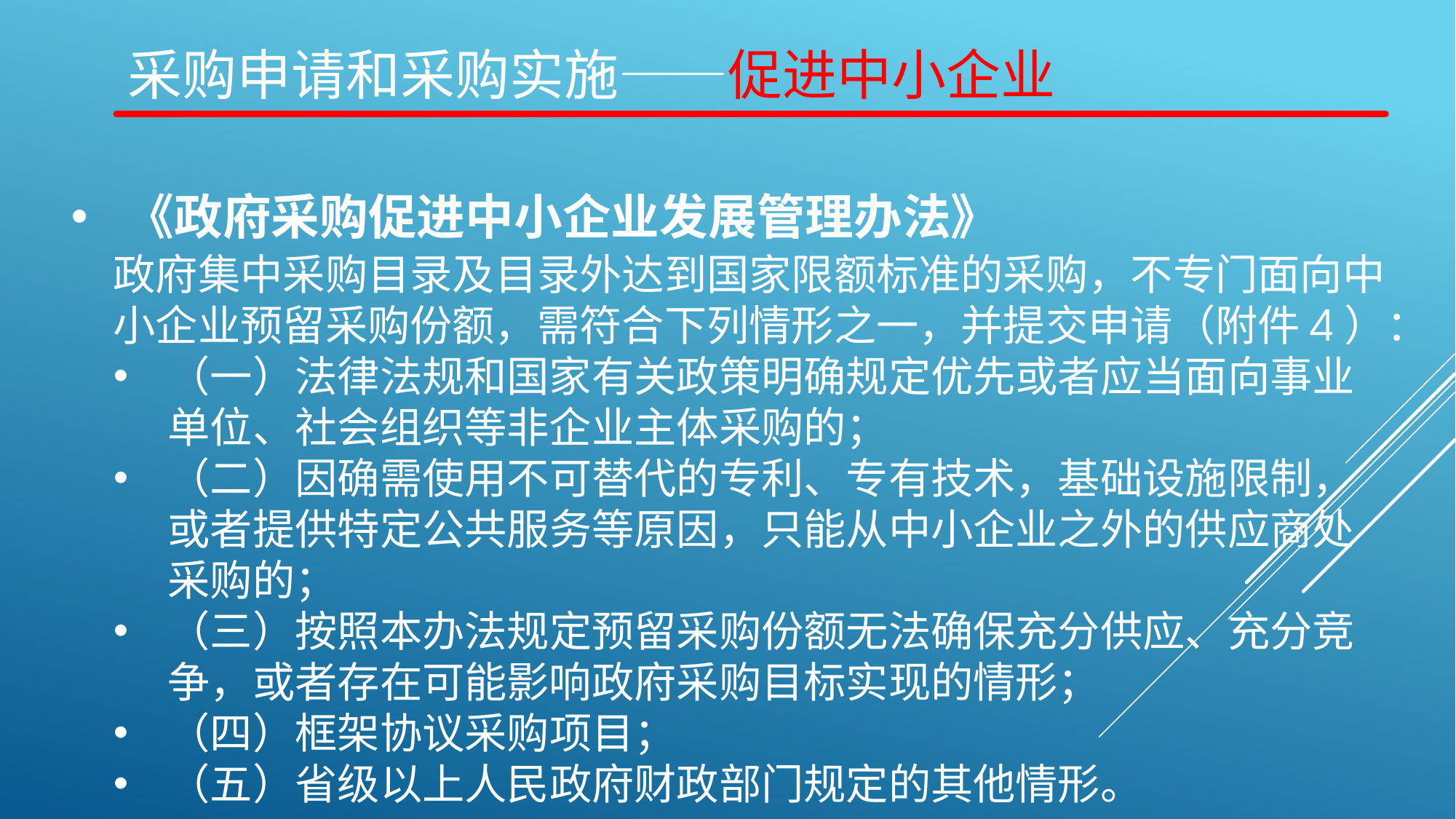

# 采购申请和采购实施——促进中小企业
《政府采购促进中小企业发展管理办法》
政府集中采购目录及目录外达到国家限额标准的采购，不专门面向中小企业预留采购份额，需符合下列情形之一，并提交申请（附件4）：
（一）法律法规和国家有关政策明确规定优先或者应当面向事业单位、社会组织等非企业主体采购的；
（二）因确需使用不可替代的专利、专有技术，基础设施限制，或者提供特定公共服务等原因，只能从中小企业之外的供应商处采购的；
（三）按照本办法规定预留采购份额无法确保充分供应、充分竞争，或者存在可能影响政府采购目标实现的情形；
（四）框架协议采购项目；
（五）省级以上人民政府财政部门规定的其他情形。